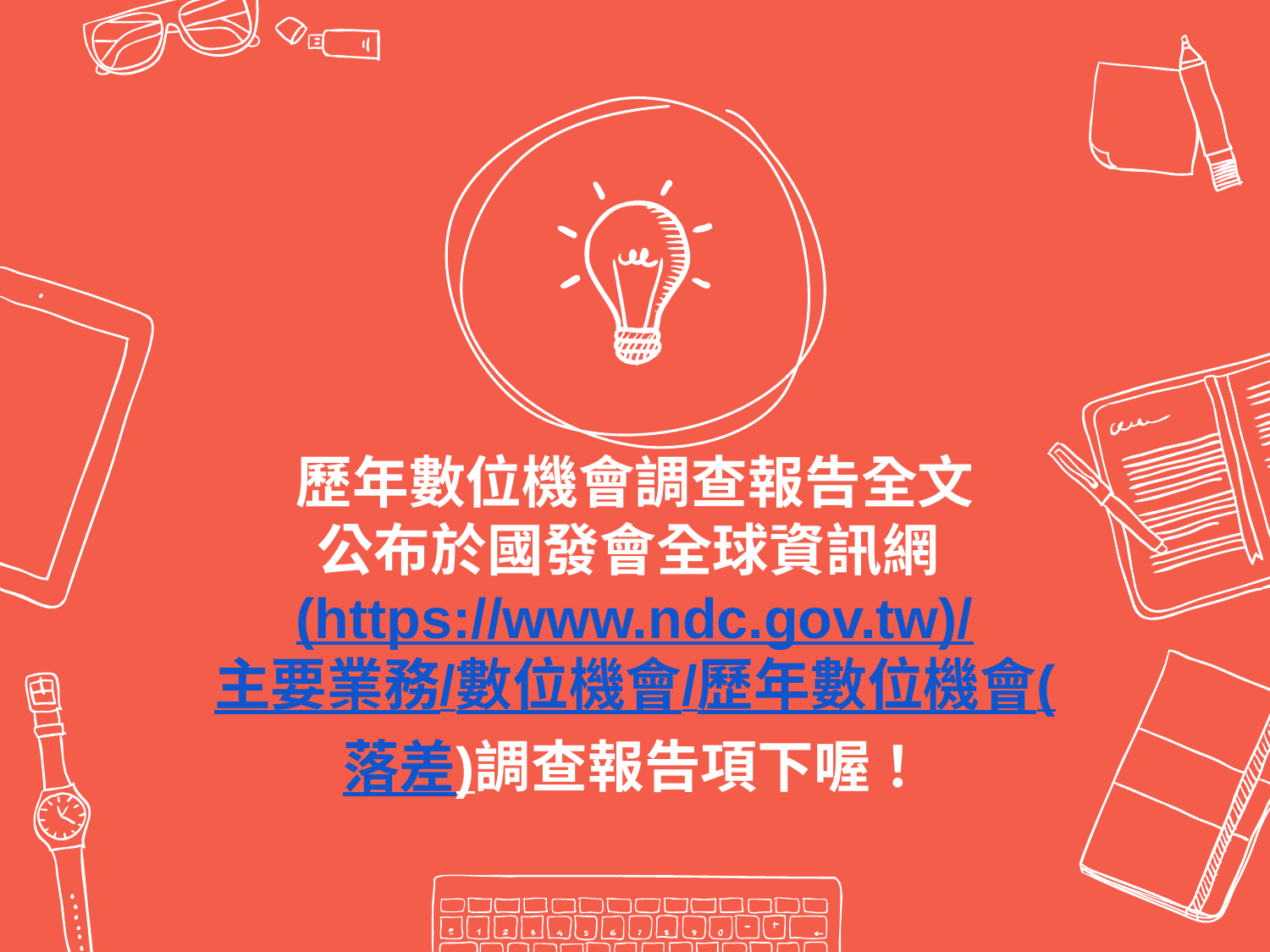

歷年數位機會調查報告全文
公布於國發會全球資訊網(https://www.ndc.gov.tw)/主要業務/數位機會/歷年數位機會(落差)調查報告項下喔！